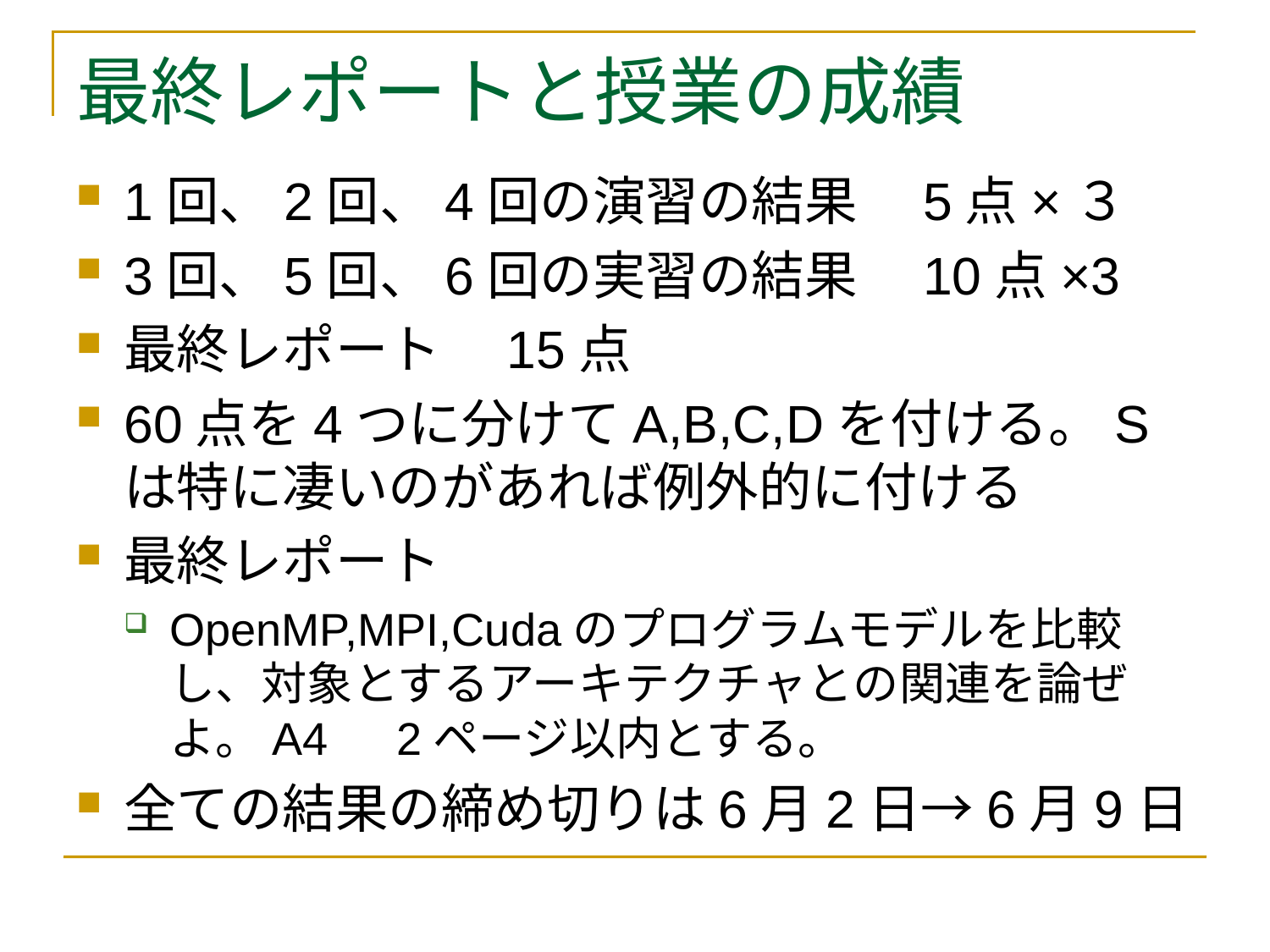

# 最終レポートと授業の成績
1回、2回、4回の演習の結果　5点×３
3回、5回、6回の実習の結果　10点×3
最終レポート　15点
60点を4つに分けてA,B,C,Dを付ける。Sは特に凄いのがあれば例外的に付ける
最終レポート
OpenMP,MPI,Cudaのプログラムモデルを比較し、対象とするアーキテクチャとの関連を論ぜよ。A4　2ページ以内とする。
全ての結果の締め切りは6月2日→6月9日